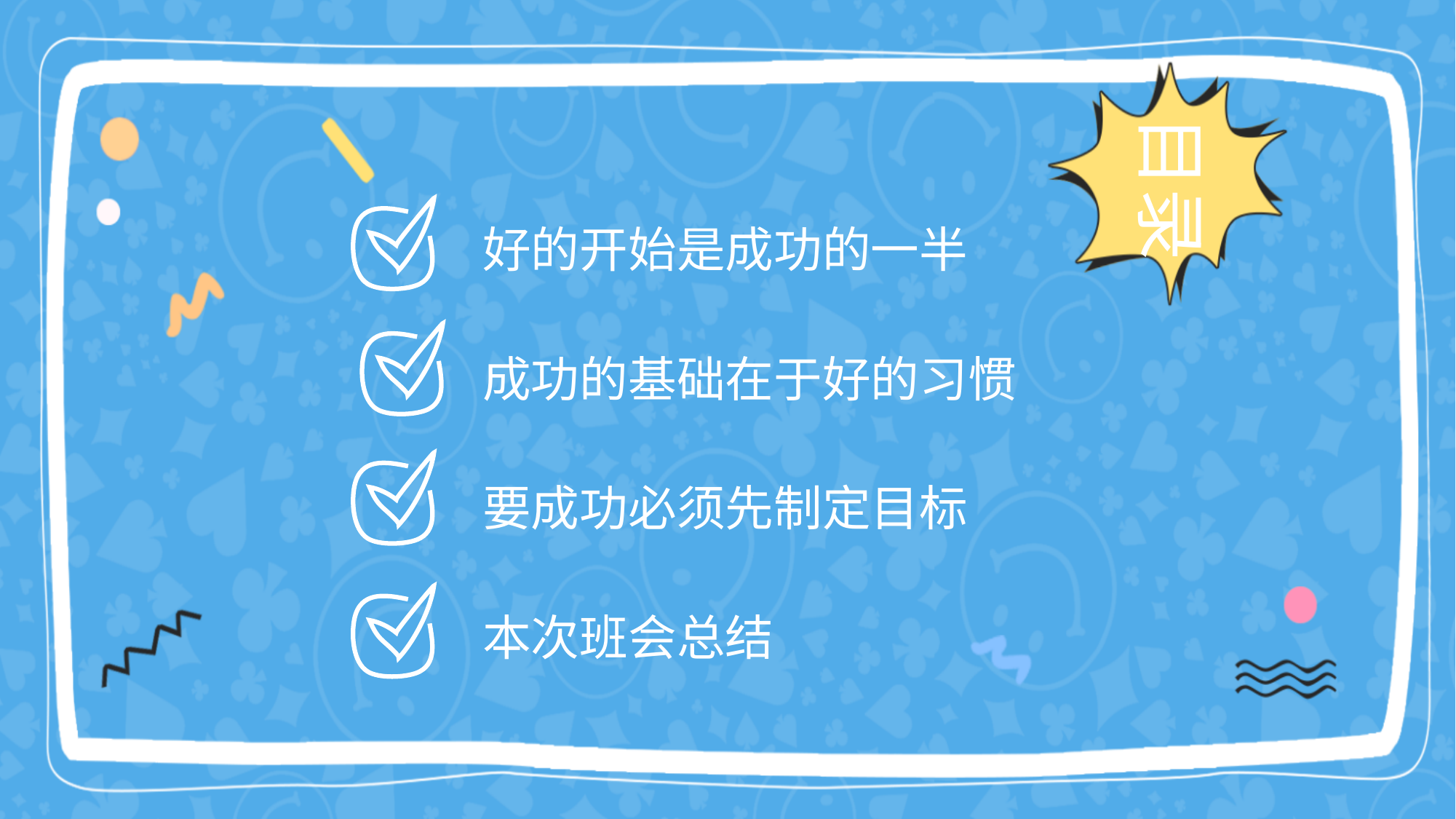

目录

好的开始是成功的一半

成功的基础在于好的习惯

要成功必须先制定目标

本次班会总结